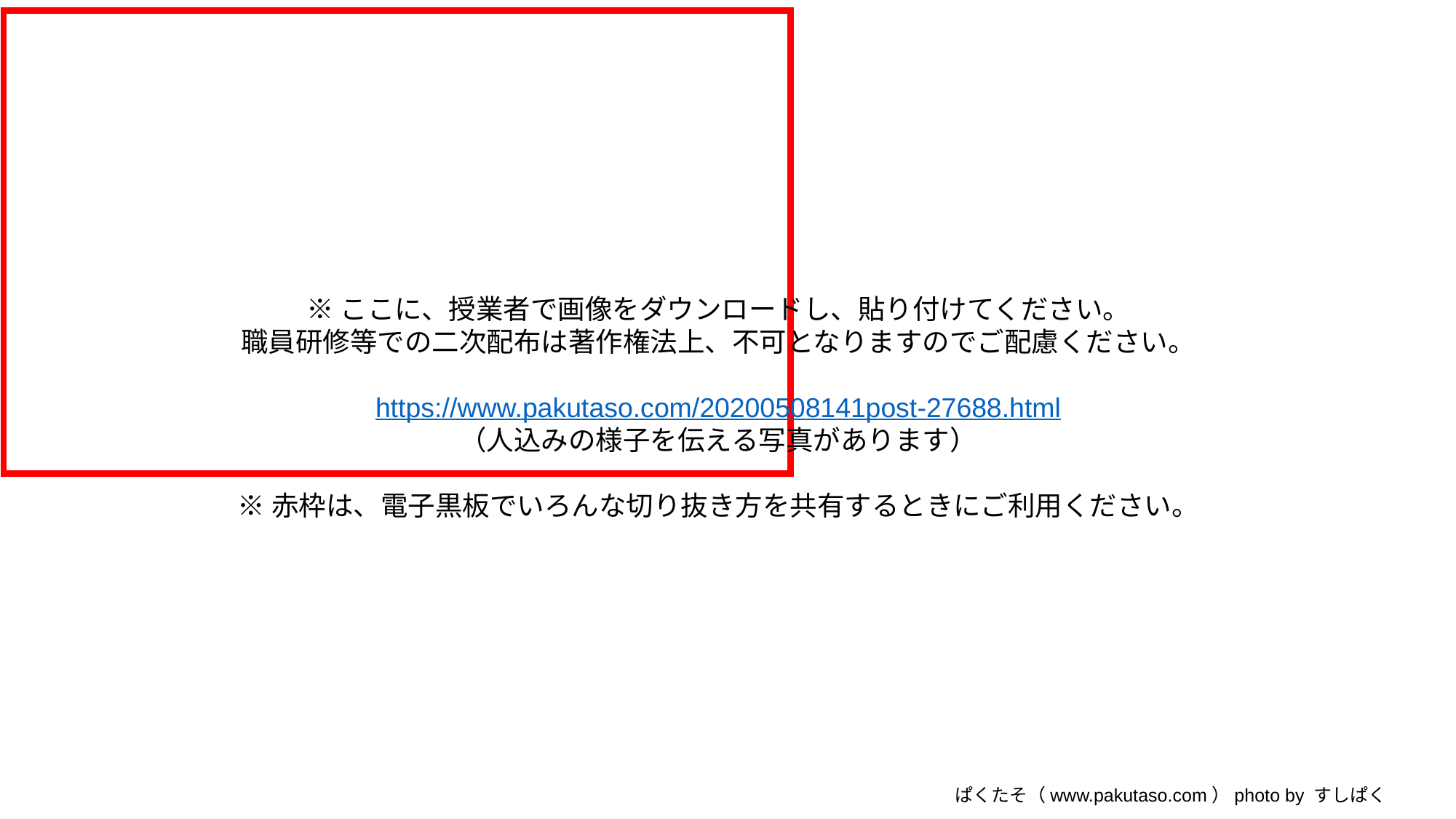

※ここに、授業者で画像をダウンロードし、貼り付けてください。
職員研修等での二次配布は著作権法上、不可となりますのでご配慮ください。

https://www.pakutaso.com/20200508141post-27688.html
（人込みの様子を伝える写真があります）

※赤枠は、電子黒板でいろんな切り抜き方を共有するときにご利用ください。

ぱくたそ（www.pakutaso.com）photo by すしぱく